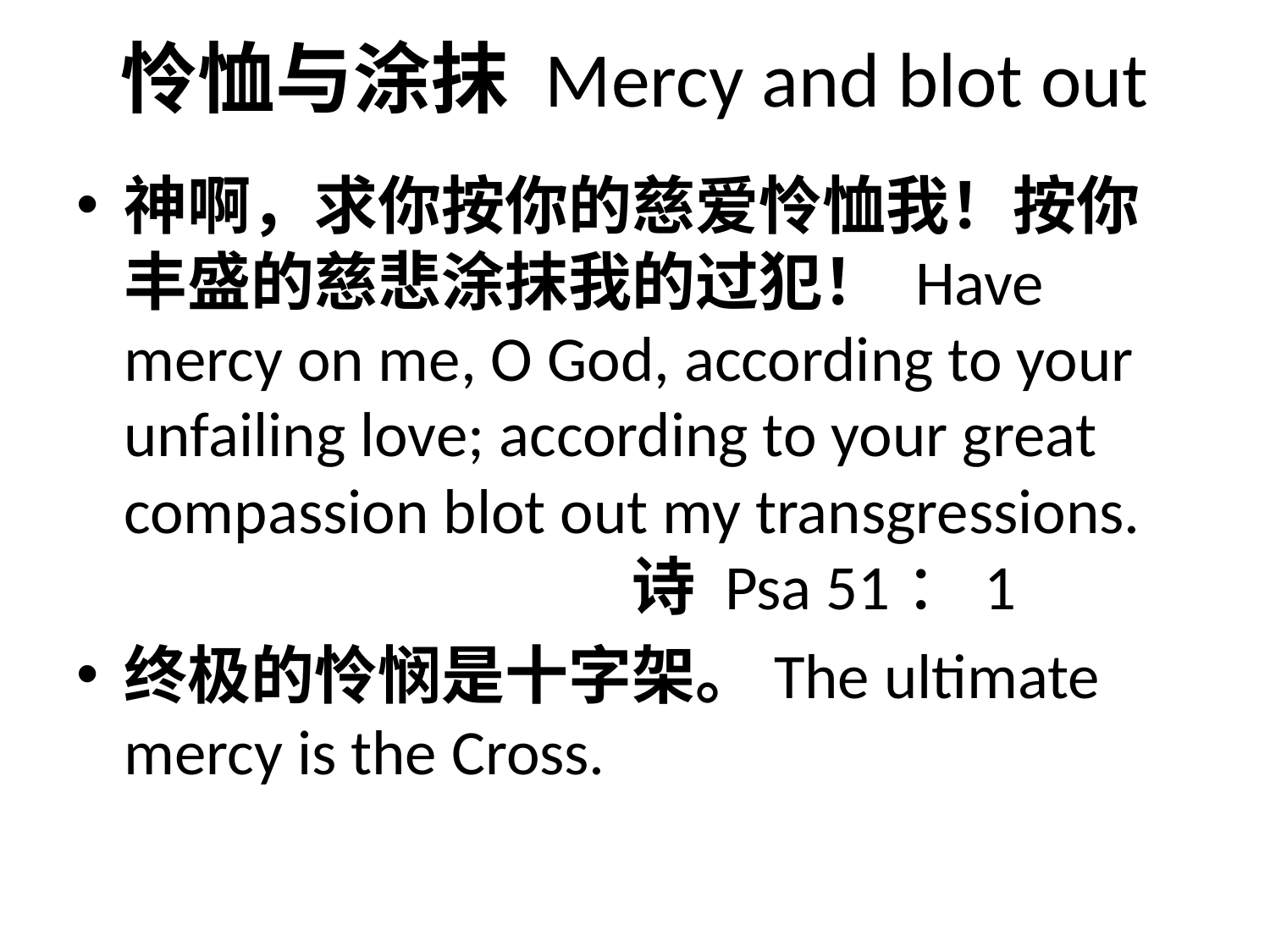

# 怜恤与涂抹 Mercy and blot out
神啊，求你按你的慈爱怜恤我！按你丰盛的慈悲涂抹我的过犯！ Have mercy on me, O God, according to your unfailing love; according to your great compassion blot out my transgressions.				诗 Psa 51：1
终极的怜悯是十字架。The ultimate mercy is the Cross.